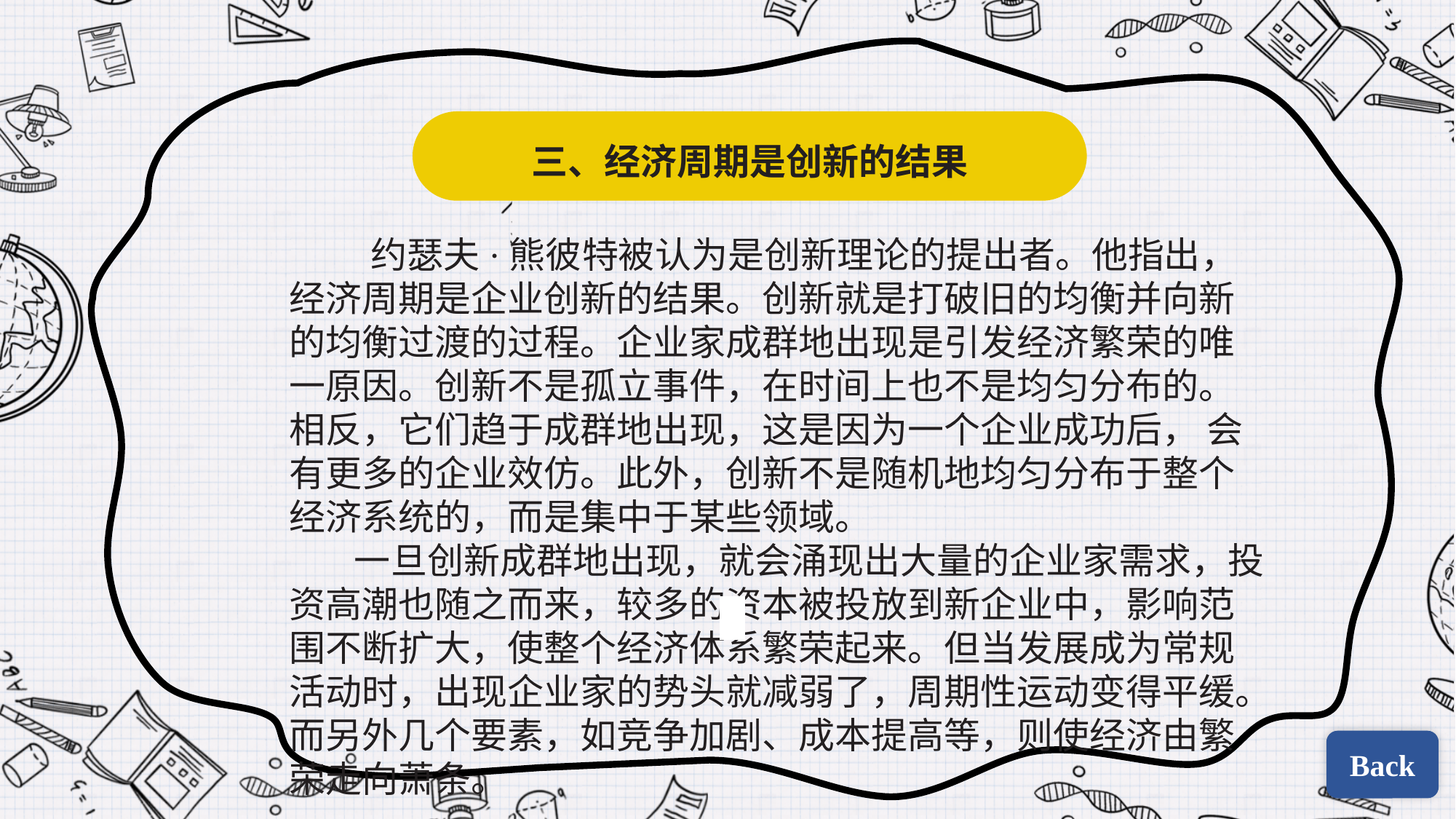

三、经济周期是创新的结果
     约瑟夫·熊彼特被认为是创新理论的提出者。他指出，经济周期是企业创新的结果。创新就是打破旧的均衡并向新的均衡过渡的过程。企业家成群地出现是引发经济繁荣的唯一原因。创新不是孤立事件，在时间上也不是均匀分布的。相反，它们趋于成群地出现，这是因为一个企业成功后， 会有更多的企业效仿。此外，创新不是随机地均匀分布于整个经济系统的，而是集中于某些领域。
        一旦创新成群地出现，就会涌现出大量的企业家需求，投资高潮也随之而来，较多的资本被投放到新企业中，影响范围不断扩大，使整个经济体系繁荣起来。但当发展成为常规活动时，出现企业家的势头就减弱了，周期性运动变得平缓。而另外几个要素，如竞争加剧、成本提高等，则使经济由繁荣走向萧条。
|  |  |
| --- | --- |
|  |  |

Back